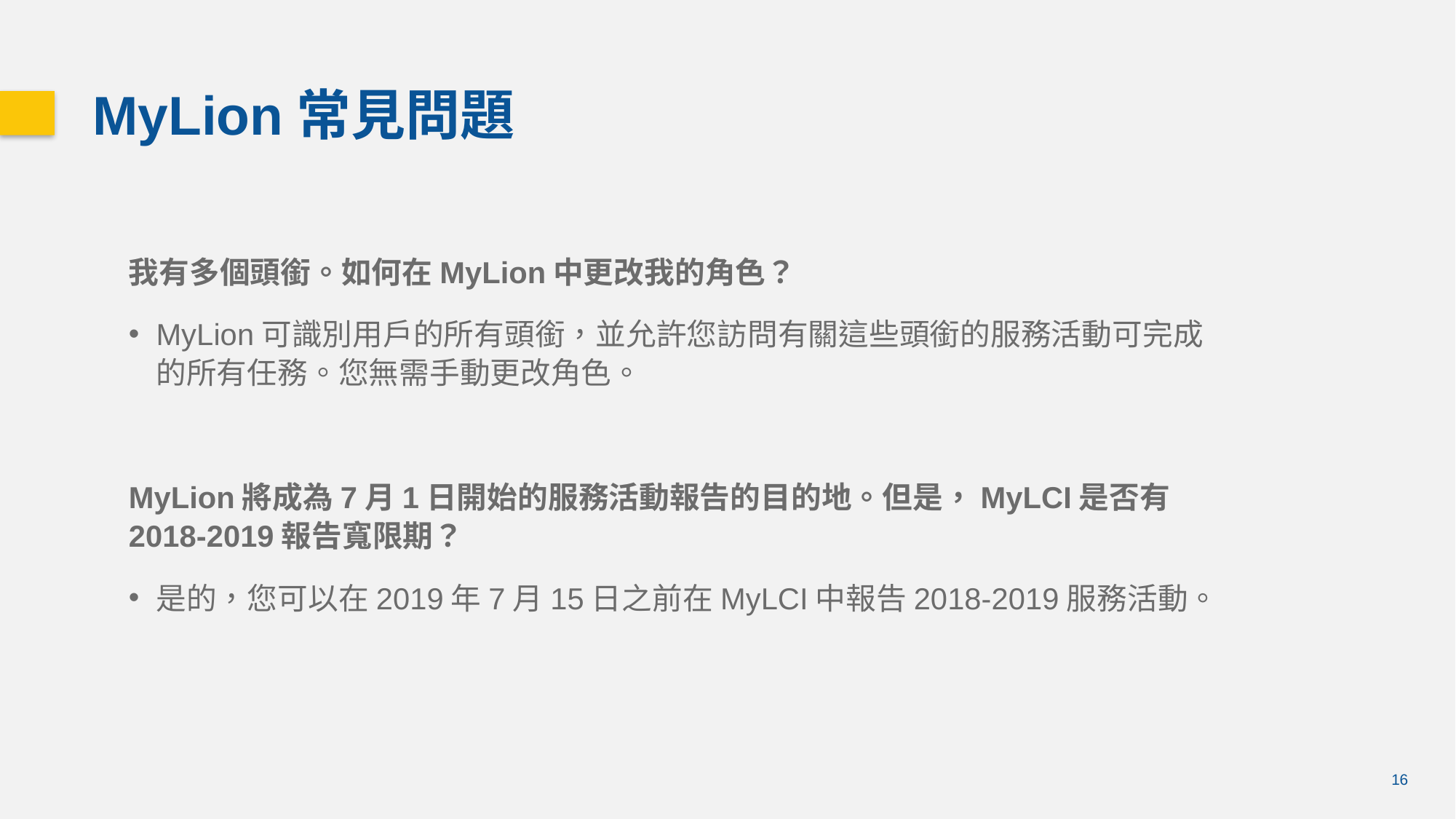

MyLion常見問題
我有多個頭銜。如何在MyLion中更改我的角色？
MyLion可識別用戶的所有頭銜，並允許您訪問有關這些頭銜的服務活動可完成的所有任務。您無需手動更改角色。

MyLion將成為7月1日開始的服務活動報告的目的地。但是，MyLCI是否有2018-2019報告寬限期？
是的，您可以在2019年7月15日之前在MyLCI中報告2018-2019服務活動。